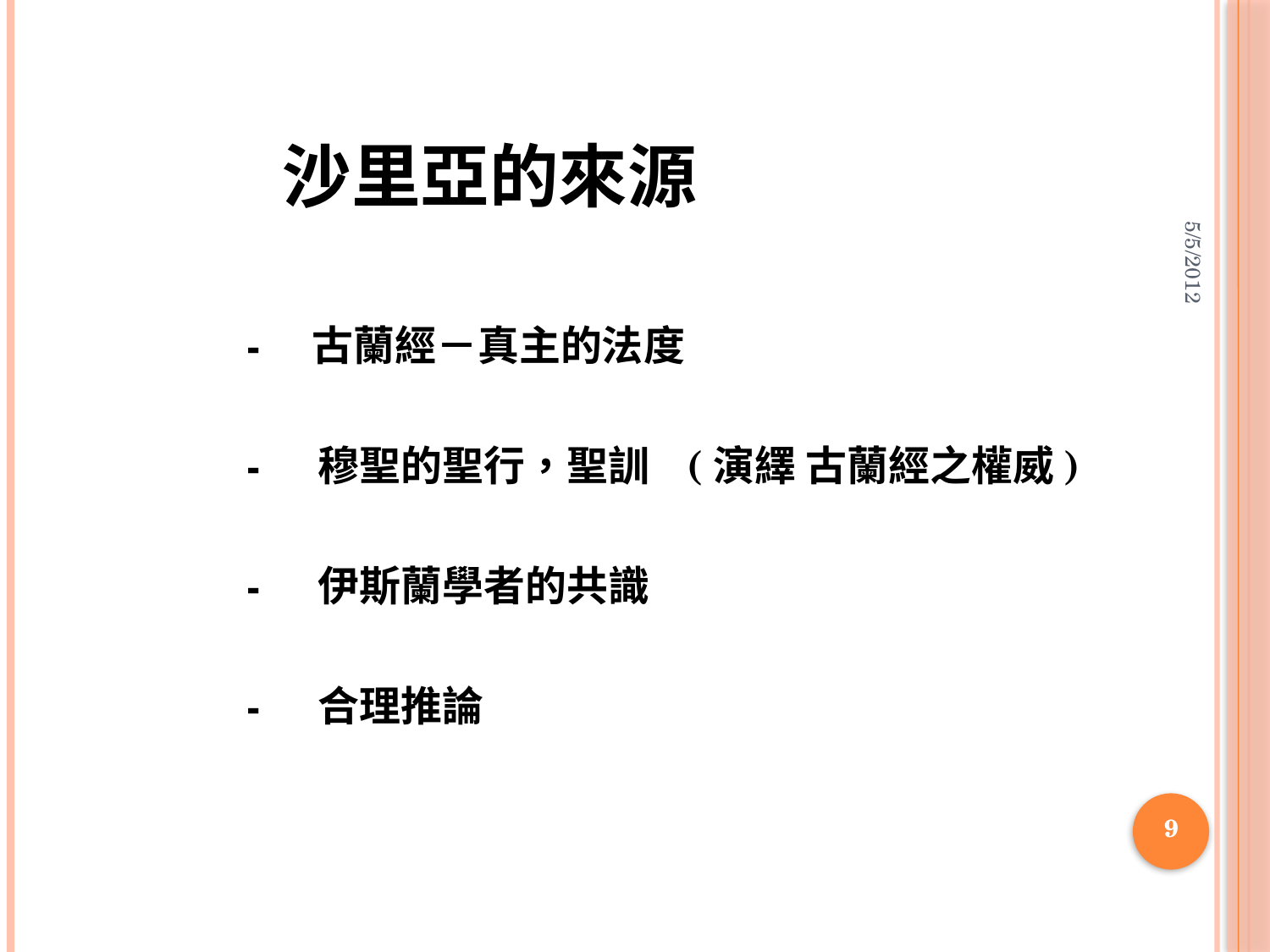

沙里亞的來源

 -　古蘭經－真主的法度

 -    穆聖的聖行，聖訓   (演繹 古蘭經之權威)

 -    伊斯蘭學者的共識

 -    合理推論
5/5/2012
9